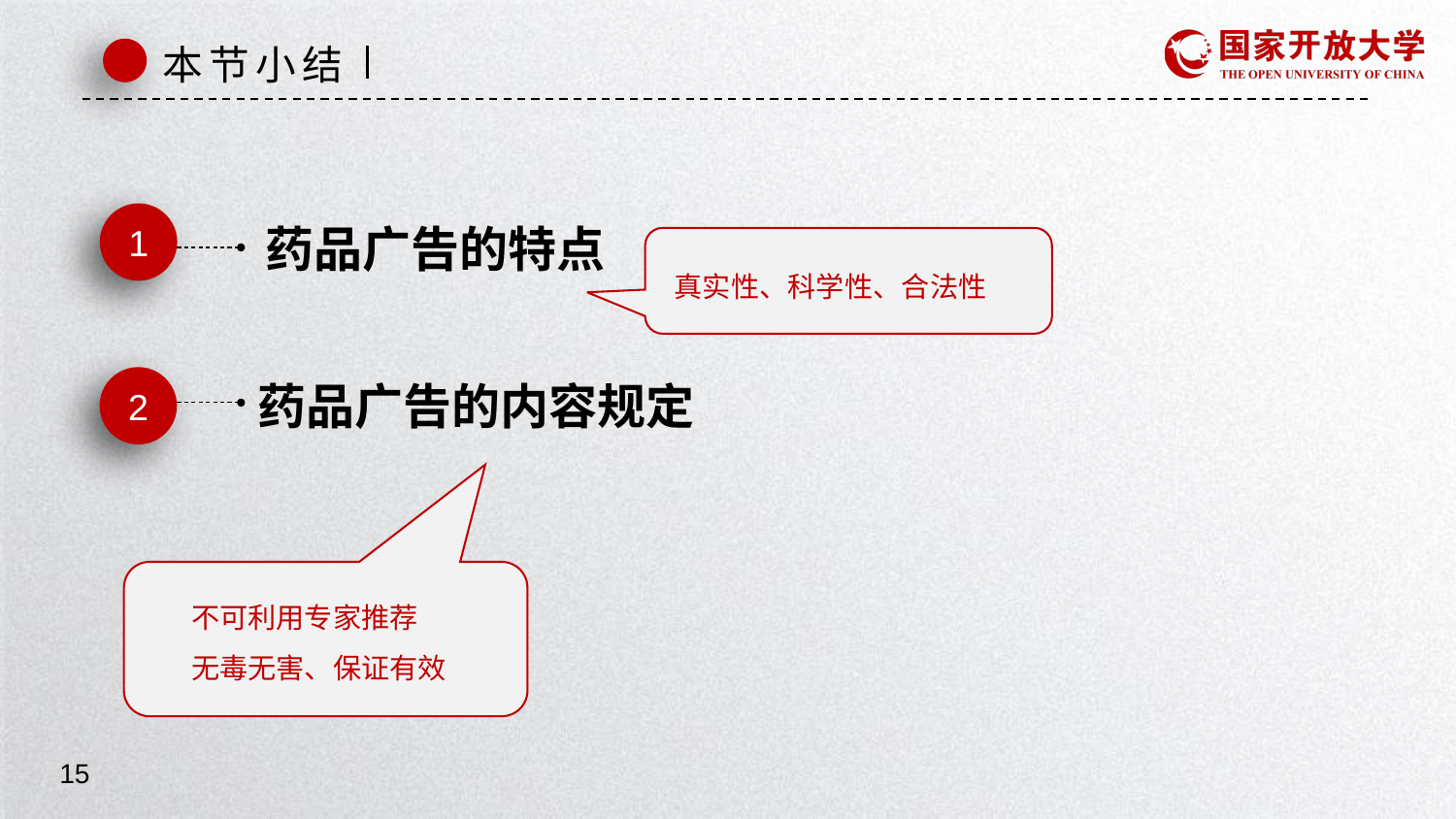

本节小结

1
药品广告的特点

真实性、科学性、合法性
2
药品广告的内容规定

不可利用专家推荐
无毒无害、保证有效
15